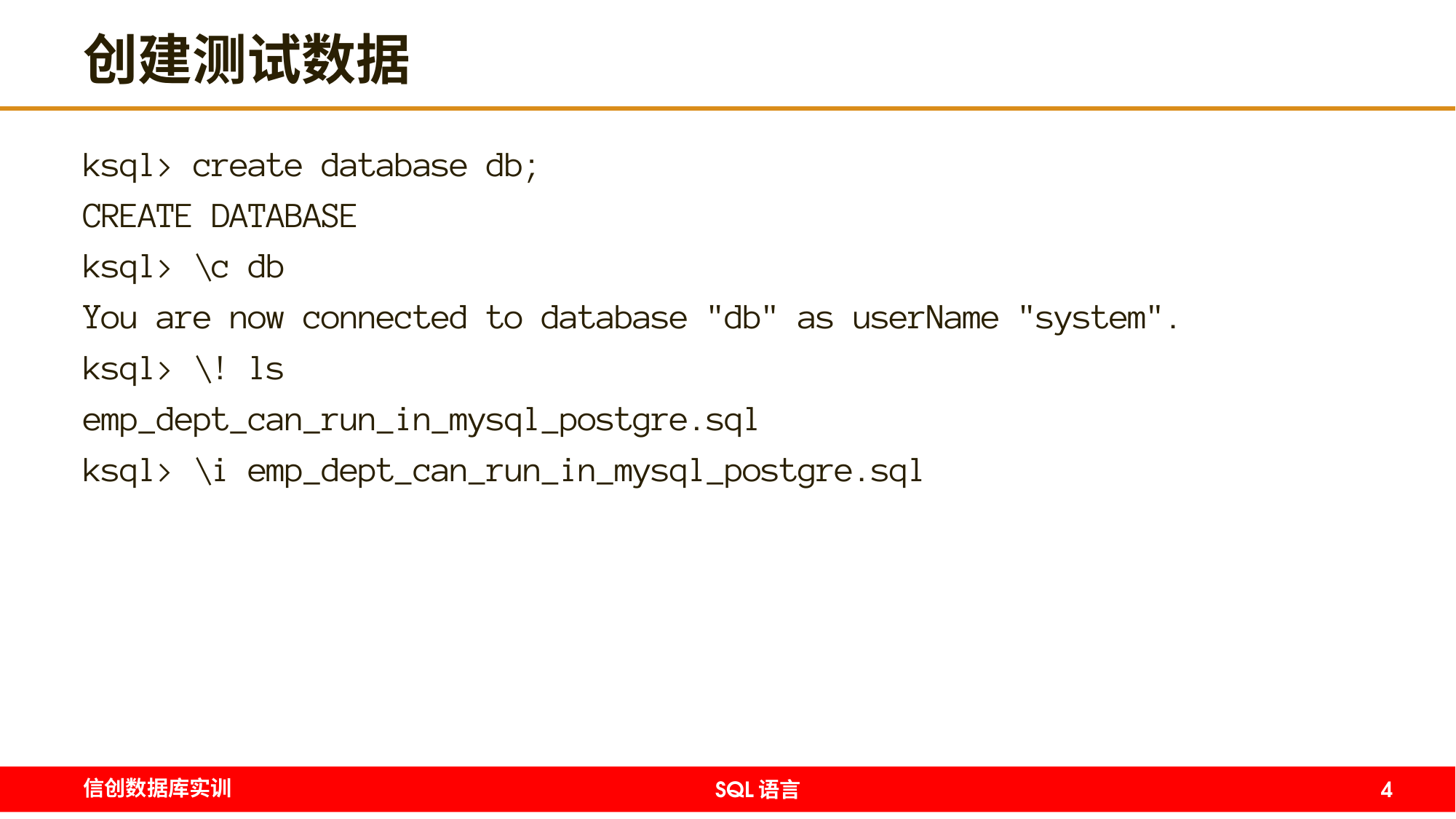

# 创建测试数据
ksql> create database db;
CREATE DATABASE
ksql> \c db
You are now connected to database "db" as userName "system".
ksql> \! ls
emp_dept_can_run_in_mysql_postgre.sql
ksql> \i emp_dept_can_run_in_mysql_postgre.sql